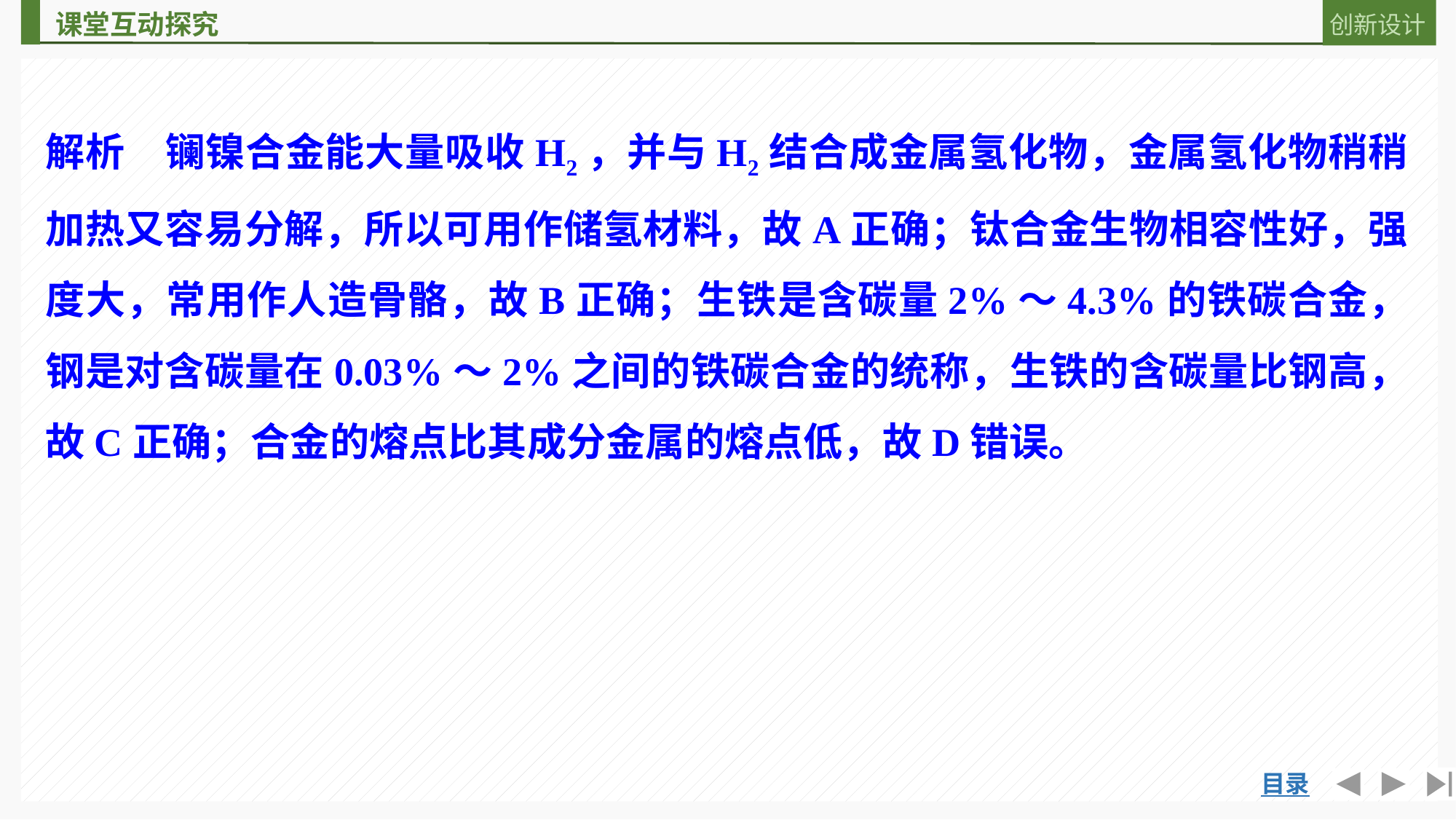

解析　镧镍合金能大量吸收H2，并与H2结合成金属氢化物，金属氢化物稍稍加热又容易分解，所以可用作储氢材料，故A正确；钛合金生物相容性好，强度大，常用作人造骨骼，故B正确；生铁是含碳量2%～4.3%的铁碳合金，钢是对含碳量在0.03%～2%之间的铁碳合金的统称，生铁的含碳量比钢高，故C正确；合金的熔点比其成分金属的熔点低，故D错误。